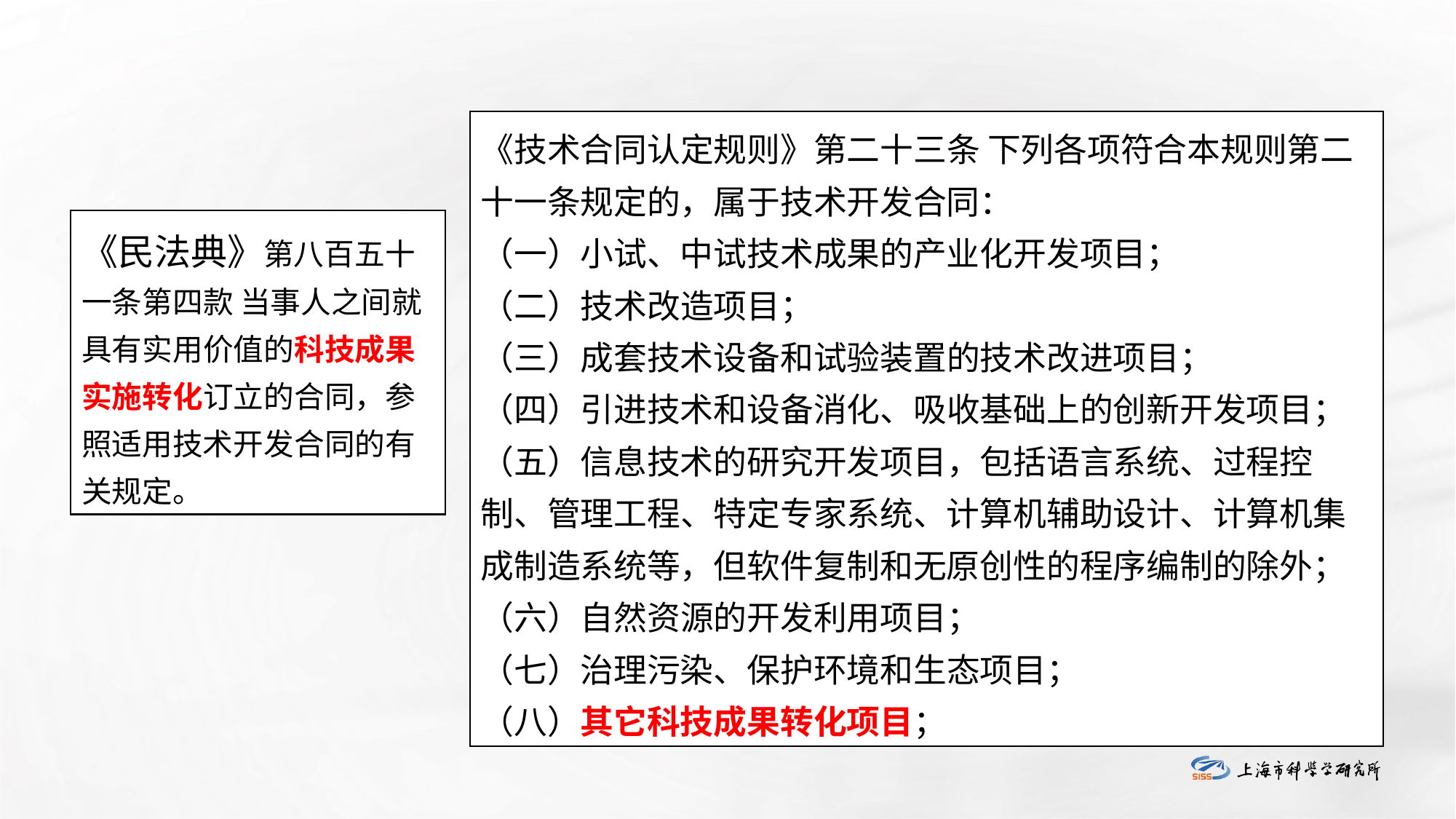

《技术合同认定规则》第二十三条 下列各项符合本规则第二十一条规定的，属于技术开发合同： 
（一）小试、中试技术成果的产业化开发项目； 
（二）技术改造项目； 
（三）成套技术设备和试验装置的技术改进项目； 
（四）引进技术和设备消化、吸收基础上的创新开发项目； 
（五）信息技术的研究开发项目，包括语言系统、过程控制、管理工程、特定专家系统、计算机辅助设计、计算机集成制造系统等，但软件复制和无原创性的程序编制的除外； 
（六）自然资源的开发利用项目； 
（七）治理污染、保护环境和生态项目； 
（八）其它科技成果转化项目；
《民法典》第八百五十一条第四款 当事人之间就具有实用价值的科技成果实施转化订立的合同，参照适用技术开发合同的有关规定。